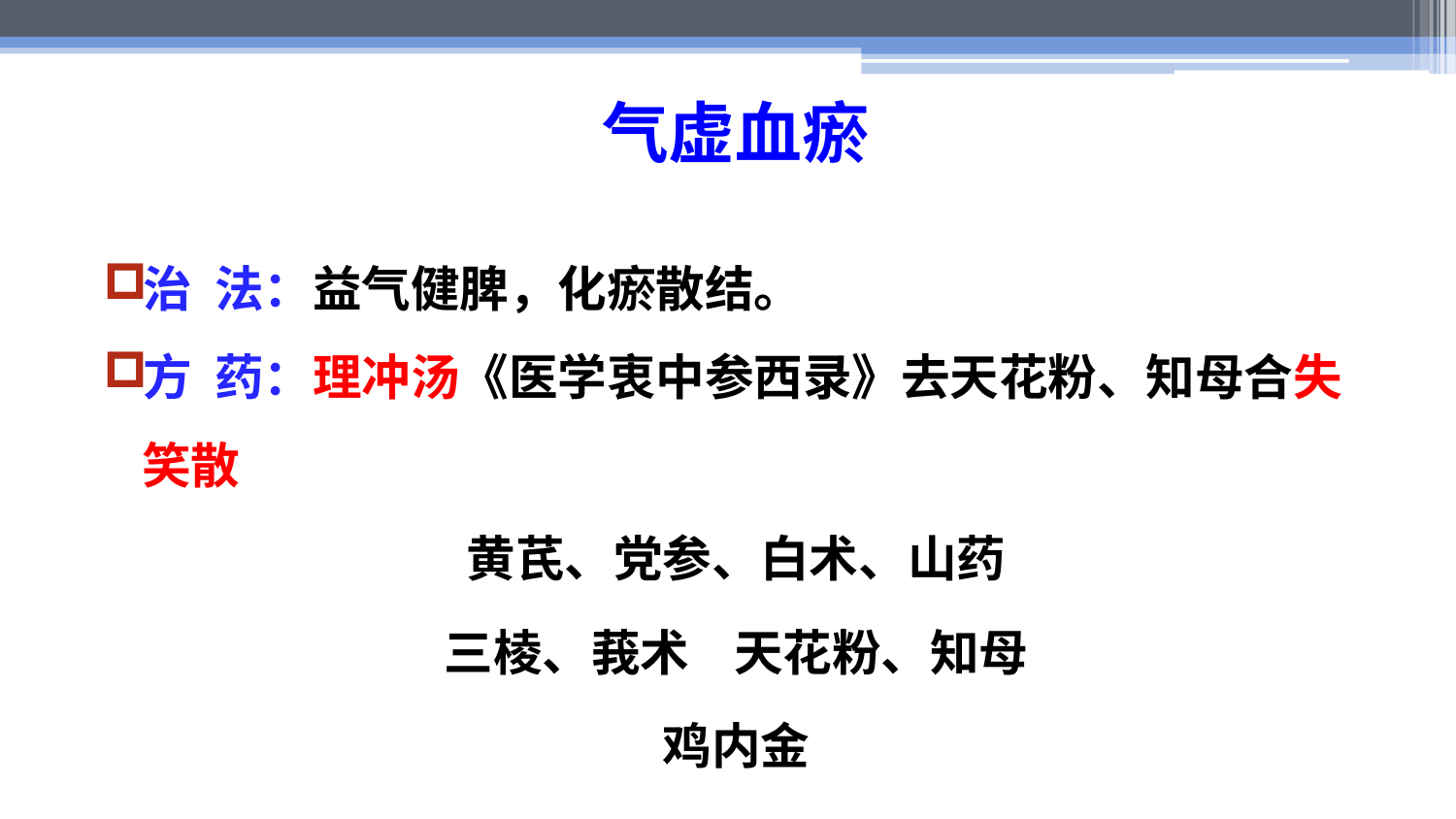

# 气虚血瘀
治  法：益气健脾，化瘀散结。
方  药：理冲汤《医学衷中参西录》去天花粉、知母合失笑散
黄芪、党参、白术、山药
三棱、莪术    天花粉、知母
鸡内金